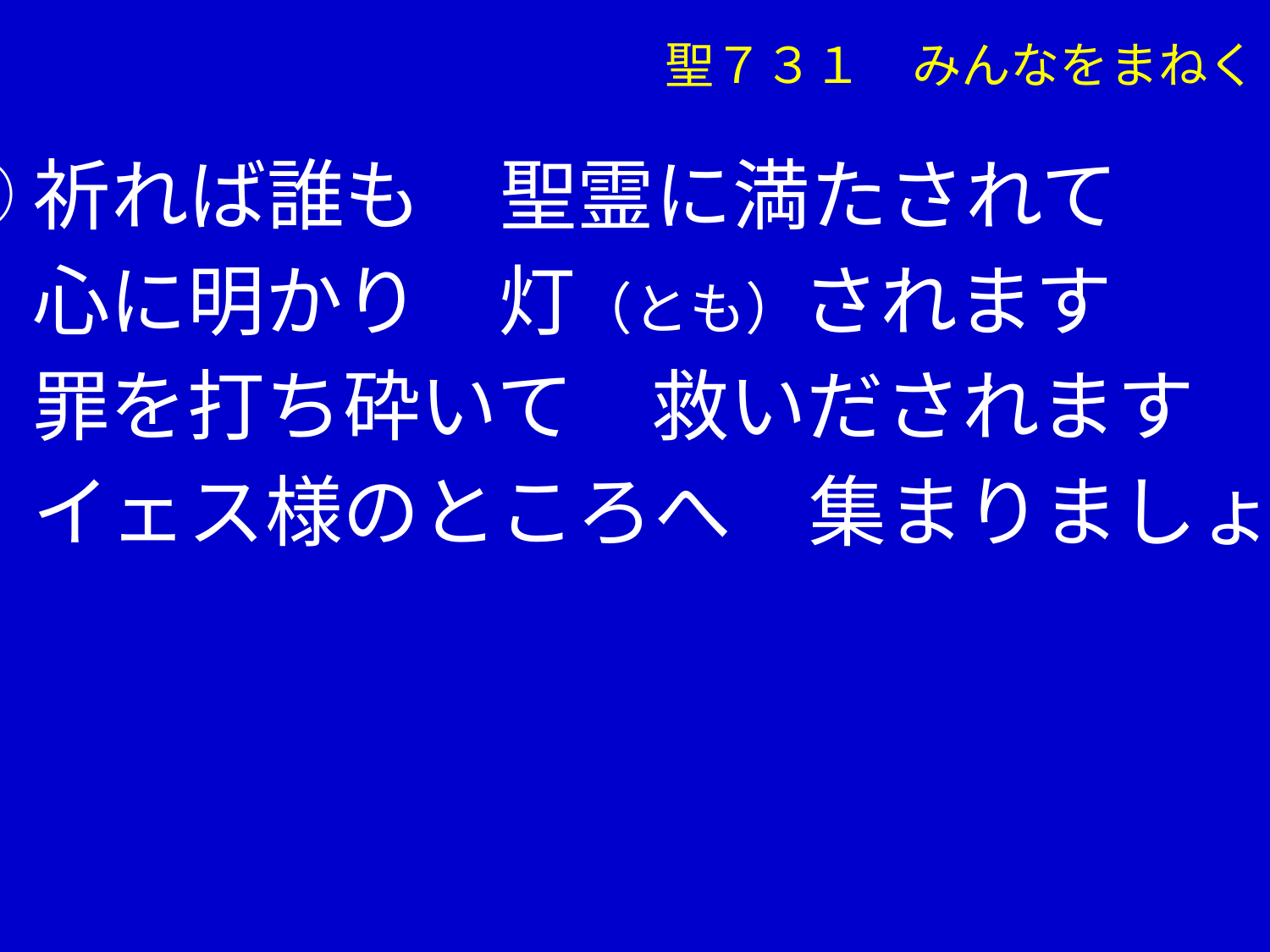

聖７３１　みんなをまねく
③祈れば誰も　聖霊に満たされて
　 心に明かり　灯（とも）されます
　 罪を打ち砕いて　救いだされます
　 イェス様のところへ　集まりましょう